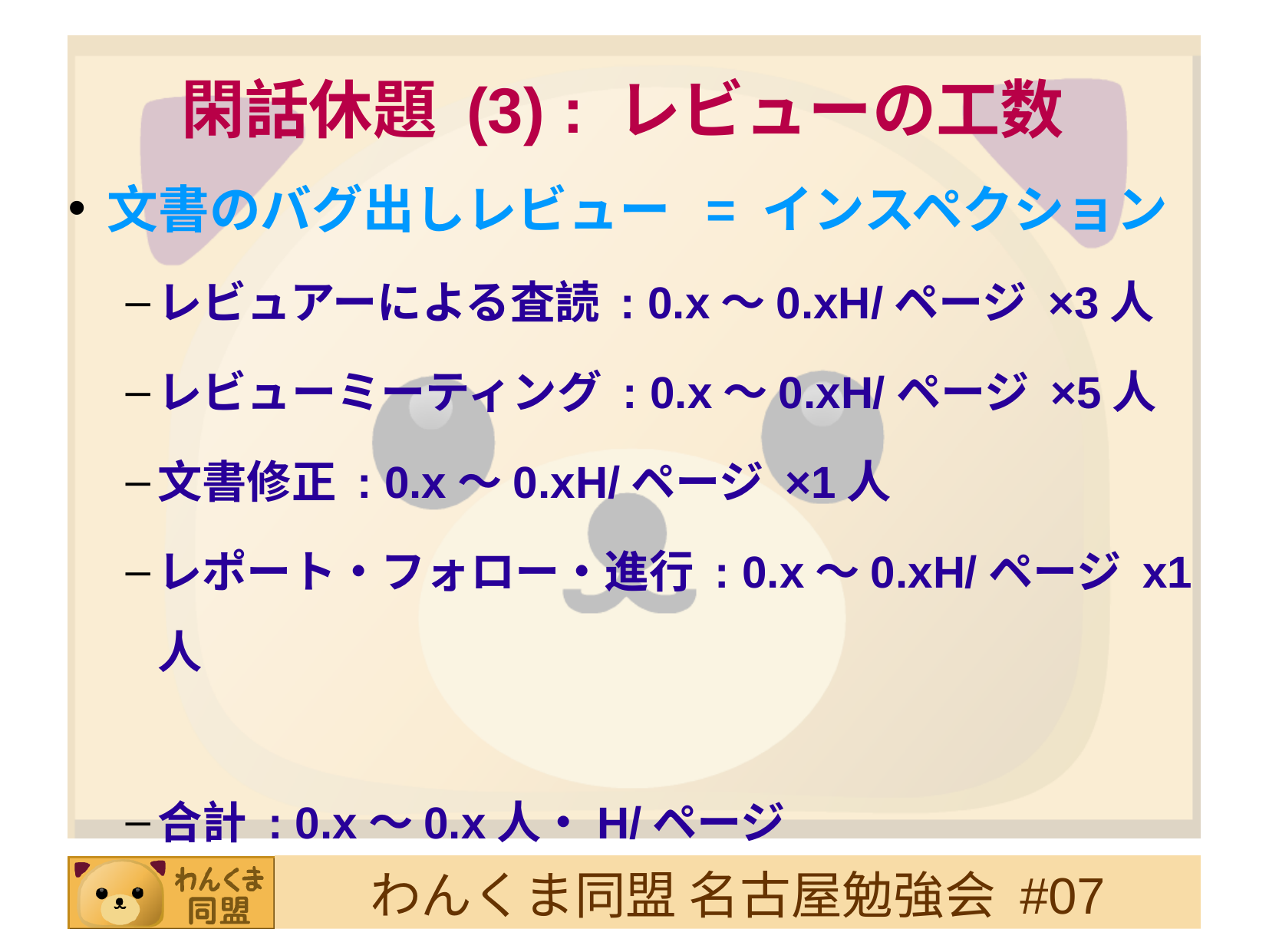

# 閑話休題 (3) : レビューの工数
文書のバグ出しレビュー  = インスペクション
レビュアーによる査読 : 0.x～0.xH/ページ ×3人
レビューミーティング : 0.x～0.xH/ページ ×5人
文書修正 : 0.x～0.xH/ページ ×1人
レポート・フォロー・進行 : 0.x～0.xH/ページ x1人
合計 : 0.x～0.x人・H/ページ